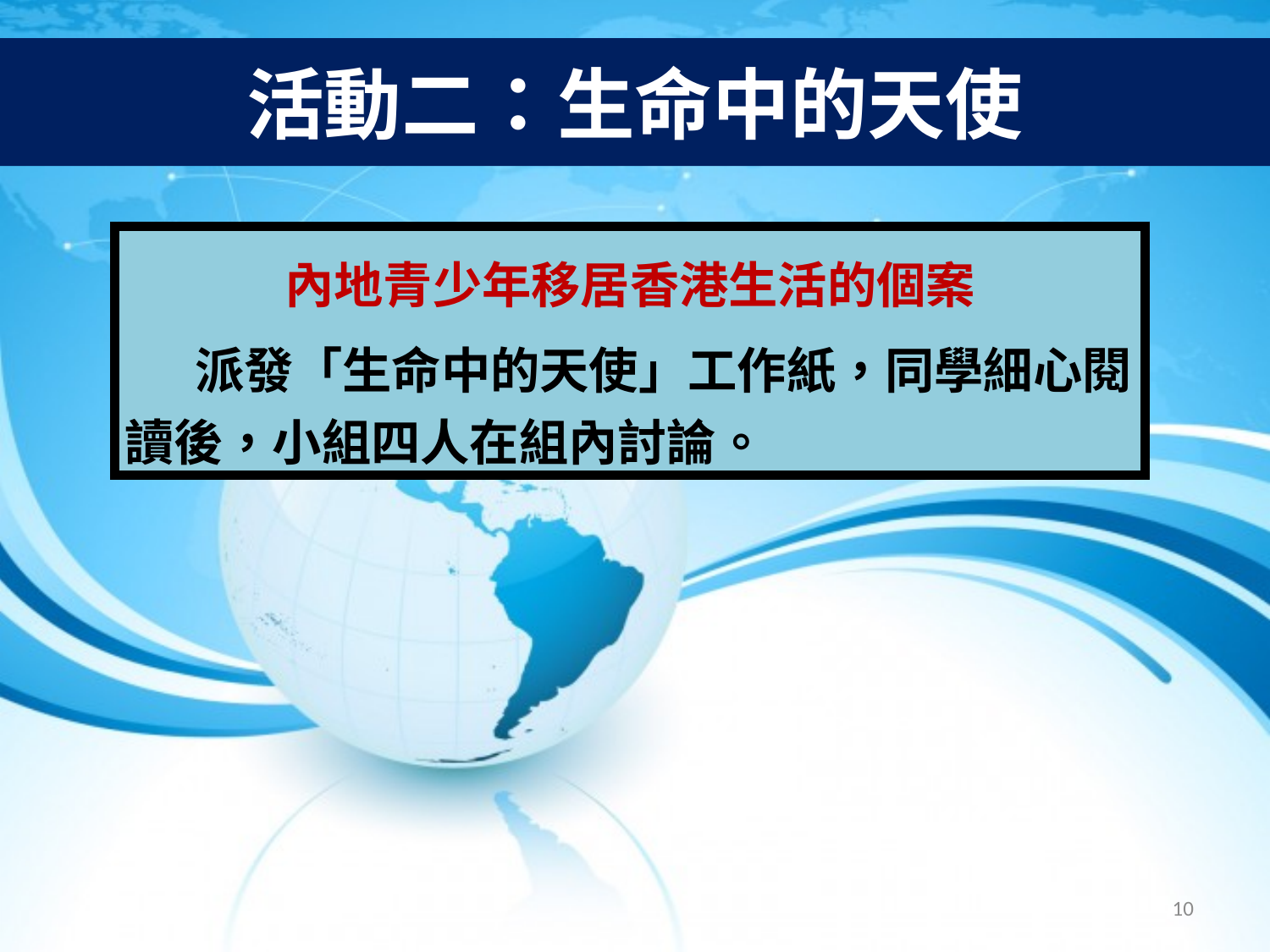

# 活動二：生命中的天使
| 內地青少年移居香港生活的個案 派發「生命中的天使」工作紙，同學細心閱讀後，小組四人在組內討論。 |
| --- |
10